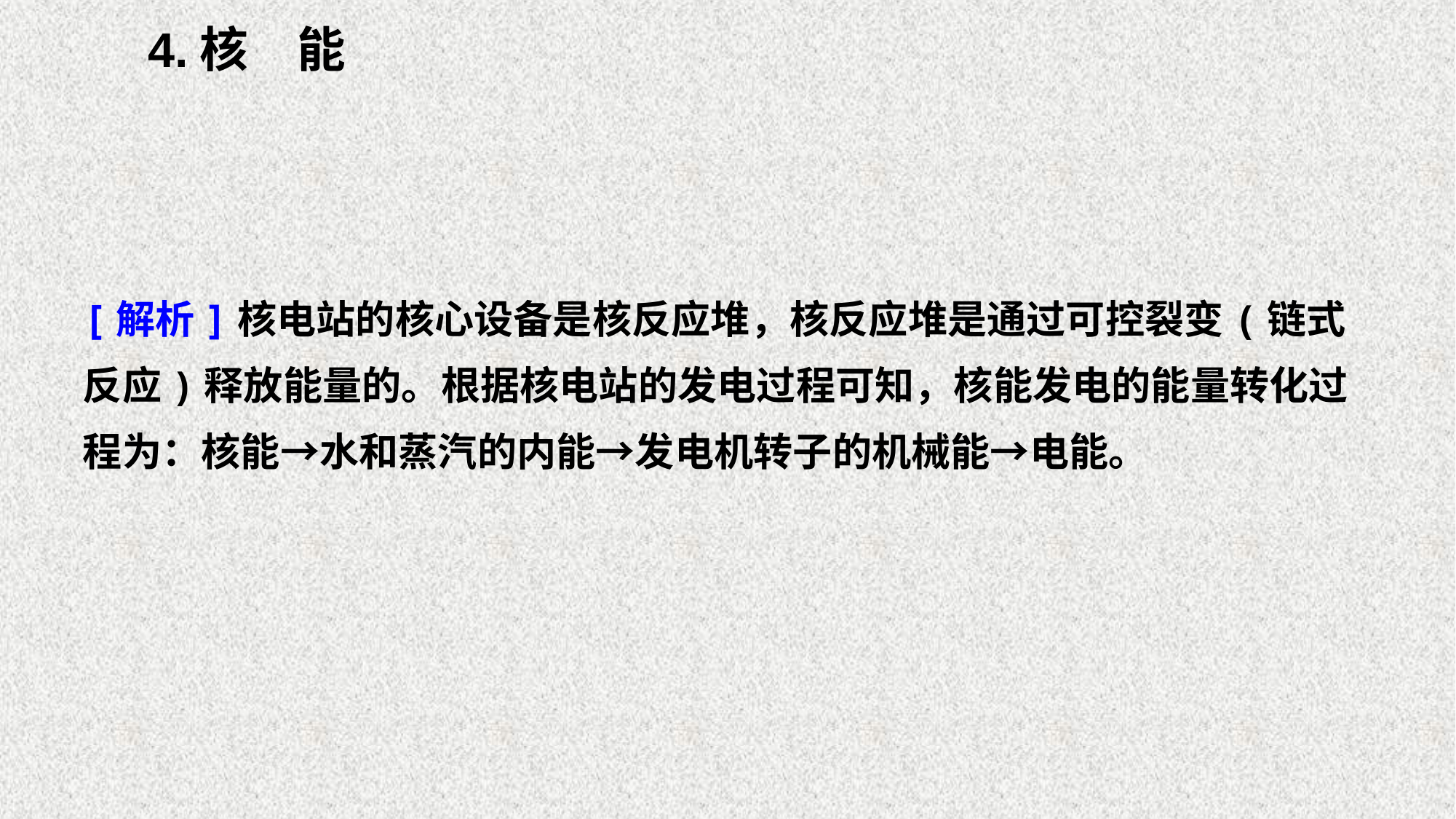

4.核　能
[解析]核电站的核心设备是核反应堆，核反应堆是通过可控裂变(链式反应)释放能量的。根据核电站的发电过程可知，核能发电的能量转化过程为：核能→水和蒸汽的内能→发电机转子的机械能→电能。